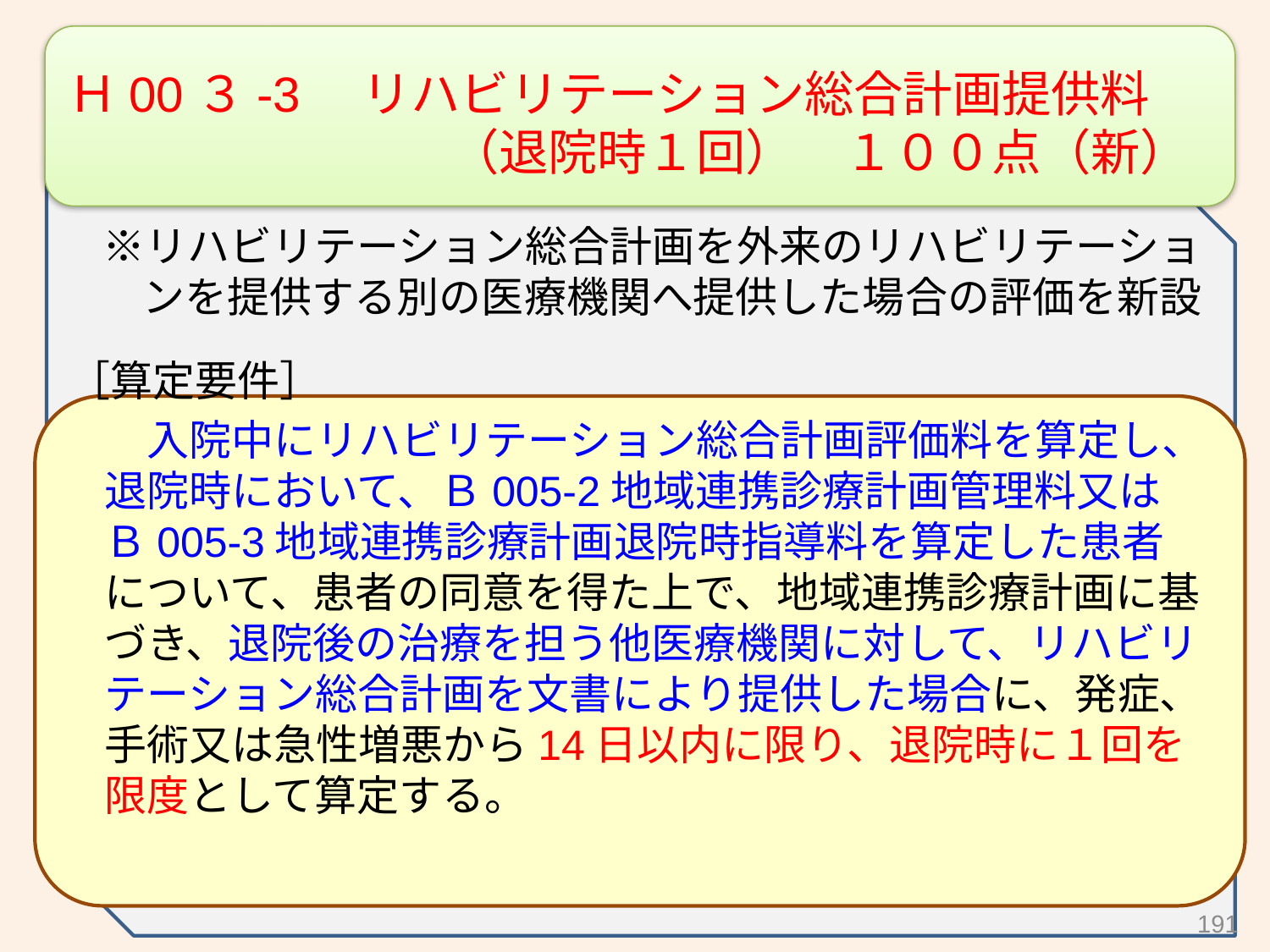

Ｈ00３-3　リハビリテーション総合計画提供料
　　　　　　　（退院時１回）　１００点（新）

　※リハビリテーション総合計画を外来のリハビリテーションを提供する別の医療機関へ提供した場合の評価を新設

［算定要件］
　入院中にリハビリテーション総合計画評価料を算定し、退院時において、Ｂ005-2地域連携診療計画管理料又はＢ005-3地域連携診療計画退院時指導料を算定した患者について、患者の同意を得た上で、地域連携診療計画に基づき、退院後の治療を担う他医療機関に対して、リハビリテーション総合計画を文書により提供した場合に、発症、手術又は急性増悪から14日以内に限り、退院時に１回を限度として算定する。

191